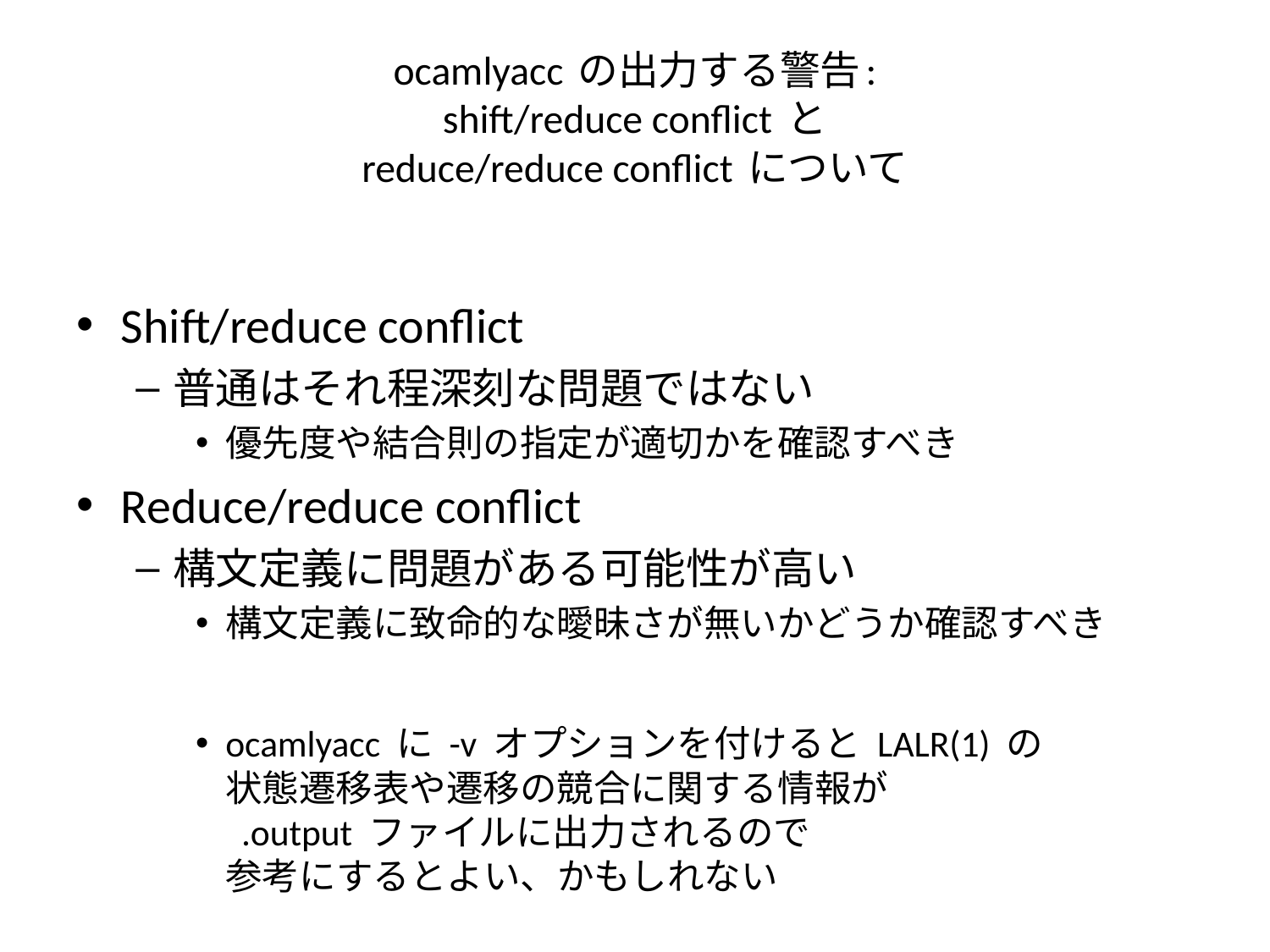

# ocamlyacc の出力する警告: shift/reduce conflict と reduce/reduce conflict について
Shift/reduce conflict
普通はそれ程深刻な問題ではない
優先度や結合則の指定が適切かを確認すべき
Reduce/reduce conflict
構文定義に問題がある可能性が高い
構文定義に致命的な曖昧さが無いかどうか確認すべき

ocamlyacc に -v オプションを付けると LALR(1) の
状態遷移表や遷移の競合に関する情報が
 .output ファイルに出力されるので
参考にするとよい、かもしれない